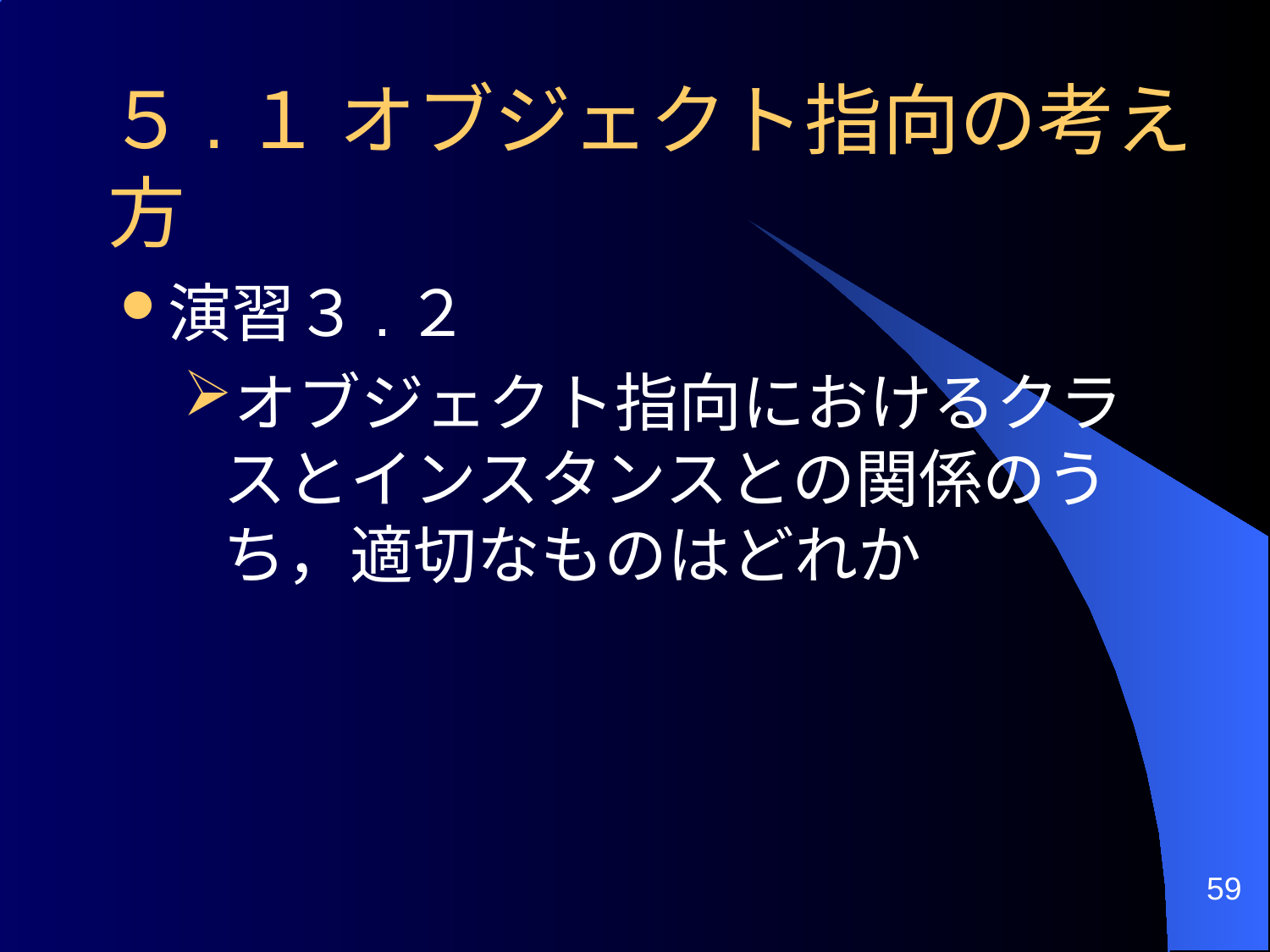

# ５.１ オブジェクト指向の考え方
演習３.２
オブジェクト指向におけるクラスとインスタンスとの関係のうち，適切なものはどれか

59